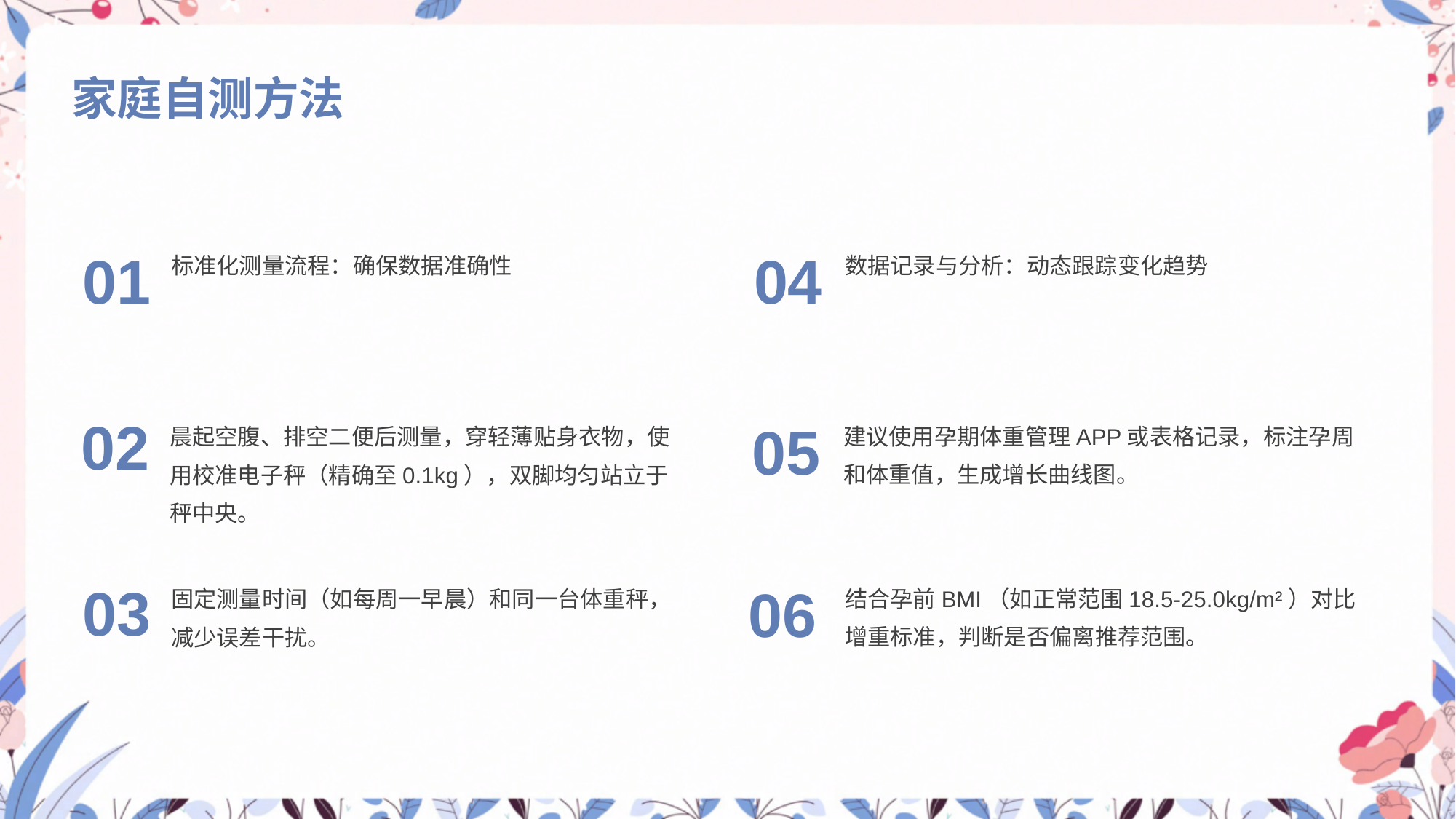

家庭自测方法
数据记录与分析：动态跟踪变化趋势
标准化测量流程：确保数据准确性
01
04
建议使用孕期体重管理APP或表格记录，标注孕周和体重值，生成增长曲线图。
晨起空腹、排空二便后测量，穿轻薄贴身衣物，使用校准电子秤（精确至0.1kg），双脚均匀站立于秤中央。
02
05
结合孕前BMI（如正常范围18.5-25.0kg/m²）对比增重标准，判断是否偏离推荐范围。
固定测量时间（如每周一早晨）和同一台体重秤，减少误差干扰。
03
06